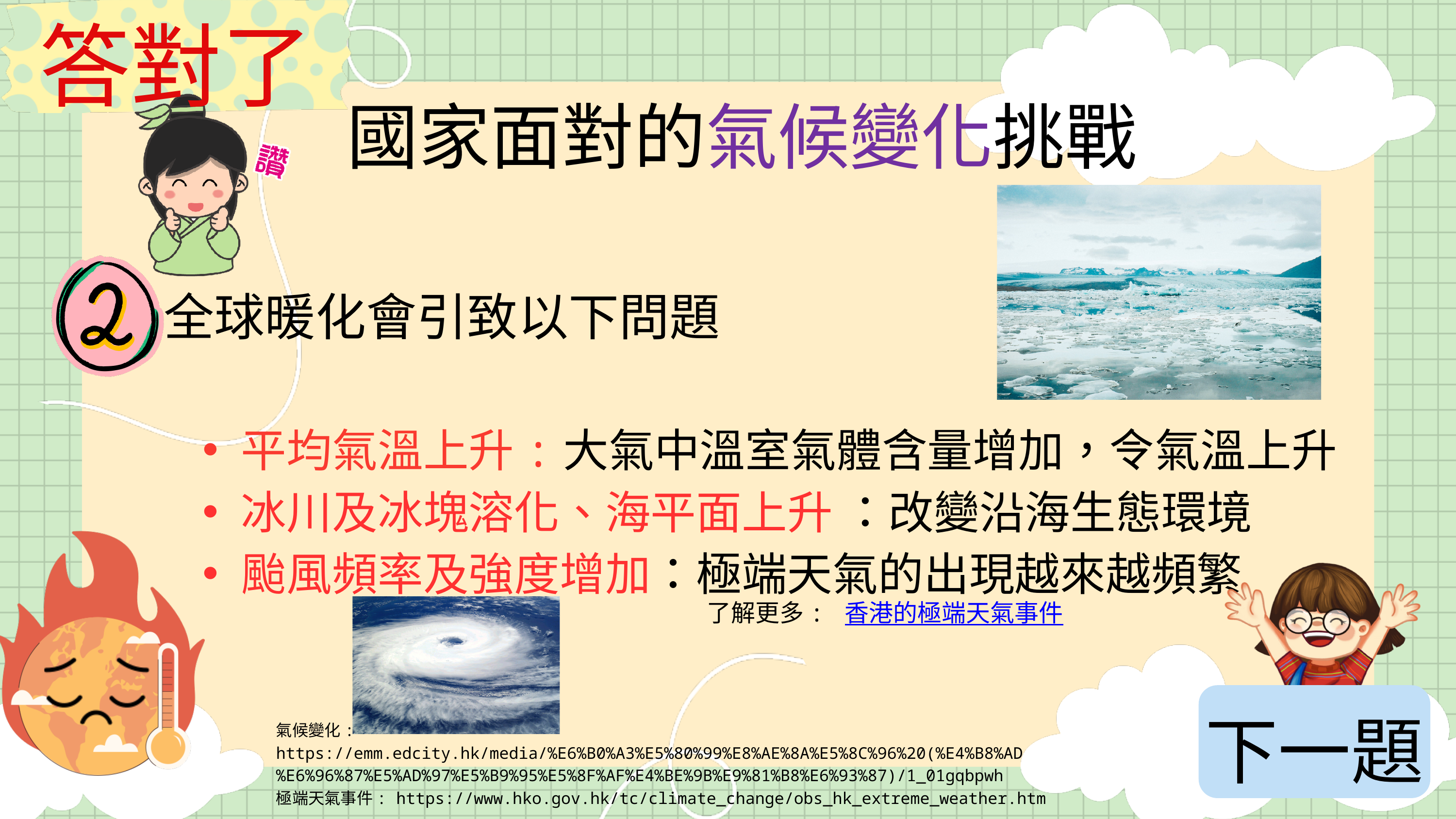

答對了
國家面對的氣候變化挑戰

全球暖化會引致以下問題

平均氣溫上升:大氣中溫室氣體含量增加，令氣溫上升
冰川及冰塊溶化、海平面上升 ：改變沿海生態環境
颱風頻率及強度增加：極端天氣的出現越來越頻繁

了解更多: 香港的極端天氣事件

下一題
氣候變化:
https://emm.edcity.hk/media/%E6%B0%A3%E5%80%99%E8%AE%8A%E5%8C%96%20(%E4%B8%AD%E6%96%87%E5%AD%97%E5%B9%95%E5%8F%AF%E4%BE%9B%E9%81%B8%E6%93%87)/1_01gqbpwh
極端天氣事件: https://www.hko.gov.hk/tc/climate_change/obs_hk_extreme_weather.htm